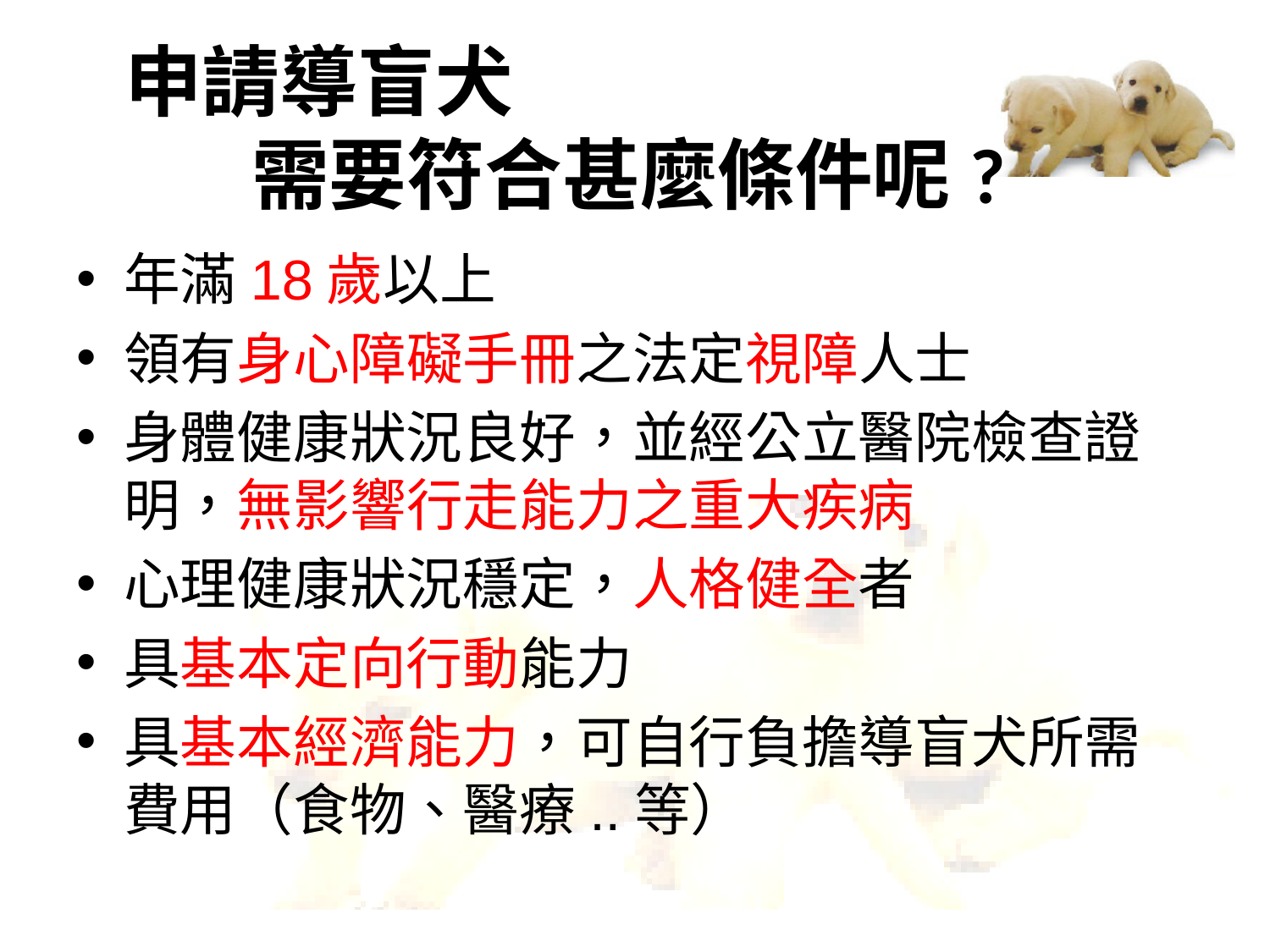

# 申請導盲犬 需要符合甚麼條件呢?
年滿18歲以上
領有身心障礙手冊之法定視障人士
身體健康狀況良好，並經公立醫院檢查證明，無影響行走能力之重大疾病
心理健康狀況穩定，人格健全者
具基本定向行動能力
具基本經濟能力，可自行負擔導盲犬所需費用（食物、醫療..等）